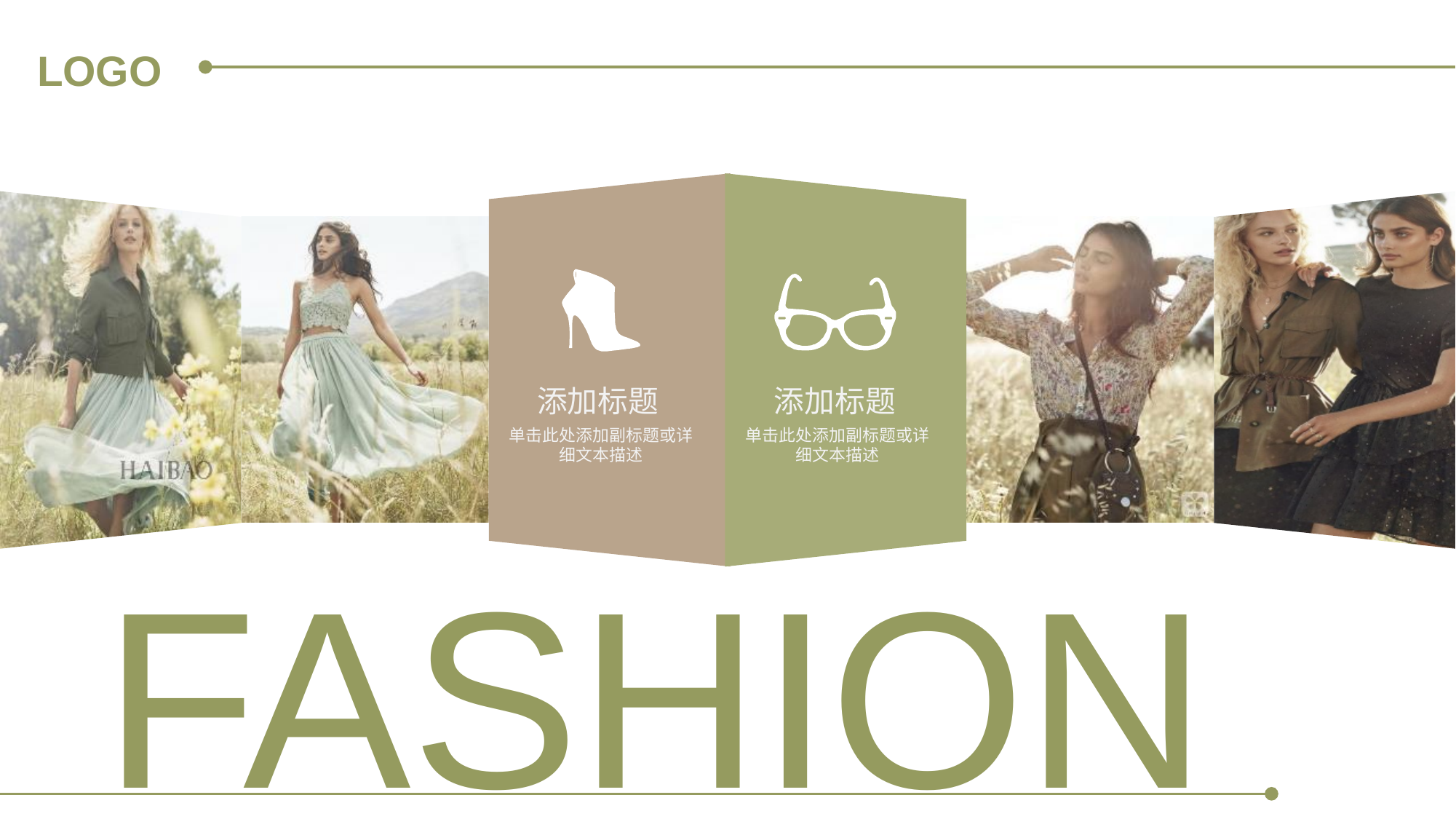

添加标题
添加标题
单击此处添加副标题或详细文本描述
单击此处添加副标题或详细文本描述

FASHION